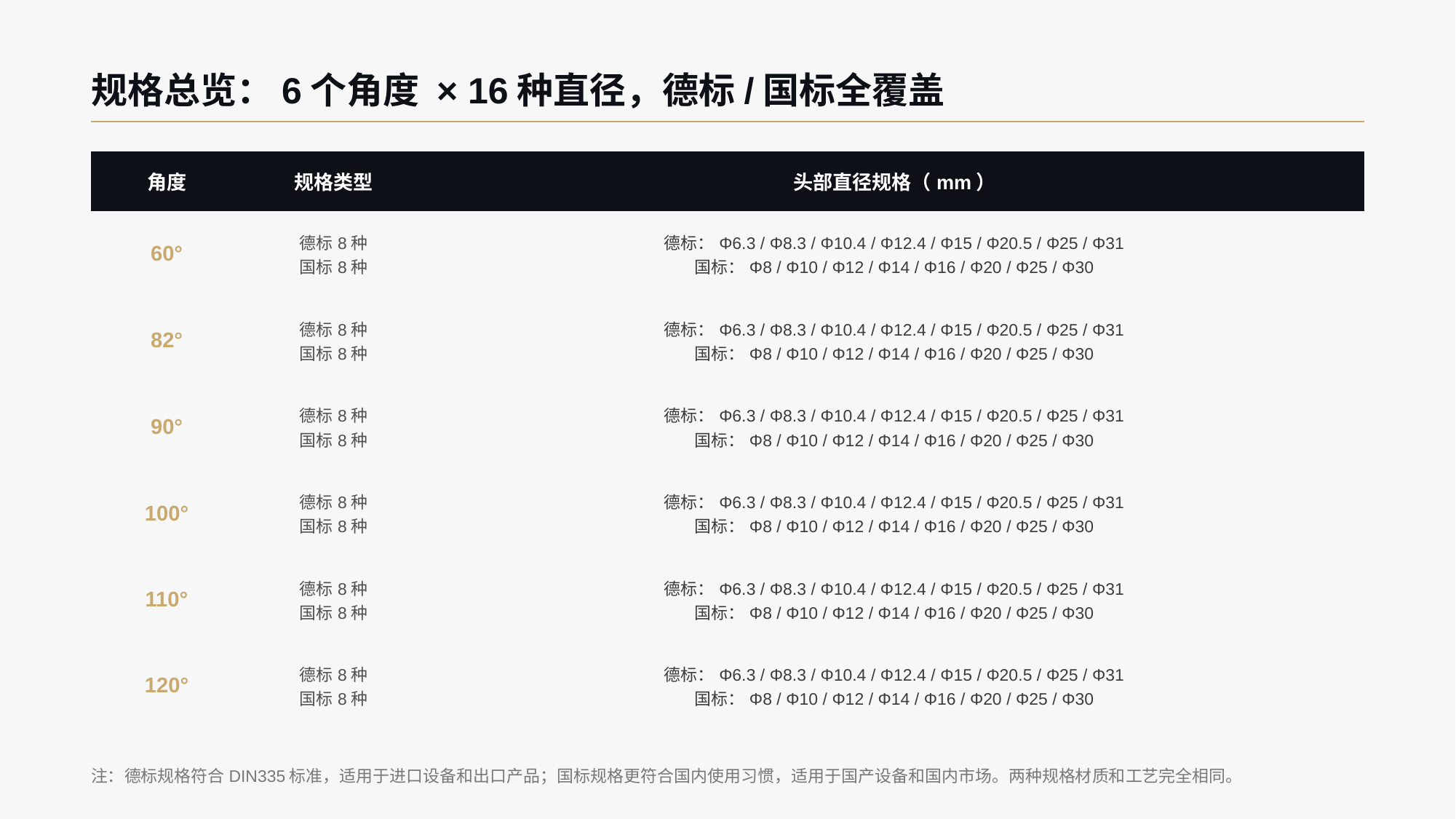

规格总览：6个角度 × 16种直径，德标/国标全覆盖
| 角度 | 规格类型 | 头部直径规格（mm） |
| --- | --- | --- |
| 60° | 德标8种 国标8种 | 德标：Φ6.3 / Φ8.3 / Φ10.4 / Φ12.4 / Φ15 / Φ20.5 / Φ25 / Φ31 国标：Φ8 / Φ10 / Φ12 / Φ14 / Φ16 / Φ20 / Φ25 / Φ30 |
| 82° | 德标8种 国标8种 | 德标：Φ6.3 / Φ8.3 / Φ10.4 / Φ12.4 / Φ15 / Φ20.5 / Φ25 / Φ31 国标：Φ8 / Φ10 / Φ12 / Φ14 / Φ16 / Φ20 / Φ25 / Φ30 |
| 90° | 德标8种 国标8种 | 德标：Φ6.3 / Φ8.3 / Φ10.4 / Φ12.4 / Φ15 / Φ20.5 / Φ25 / Φ31 国标：Φ8 / Φ10 / Φ12 / Φ14 / Φ16 / Φ20 / Φ25 / Φ30 |
| 100° | 德标8种 国标8种 | 德标：Φ6.3 / Φ8.3 / Φ10.4 / Φ12.4 / Φ15 / Φ20.5 / Φ25 / Φ31 国标：Φ8 / Φ10 / Φ12 / Φ14 / Φ16 / Φ20 / Φ25 / Φ30 |
| 110° | 德标8种 国标8种 | 德标：Φ6.3 / Φ8.3 / Φ10.4 / Φ12.4 / Φ15 / Φ20.5 / Φ25 / Φ31 国标：Φ8 / Φ10 / Φ12 / Φ14 / Φ16 / Φ20 / Φ25 / Φ30 |
| 120° | 德标8种 国标8种 | 德标：Φ6.3 / Φ8.3 / Φ10.4 / Φ12.4 / Φ15 / Φ20.5 / Φ25 / Φ31 国标：Φ8 / Φ10 / Φ12 / Φ14 / Φ16 / Φ20 / Φ25 / Φ30 |
注：德标规格符合DIN335标准，适用于进口设备和出口产品；国标规格更符合国内使用习惯，适用于国产设备和国内市场。两种规格材质和工艺完全相同。